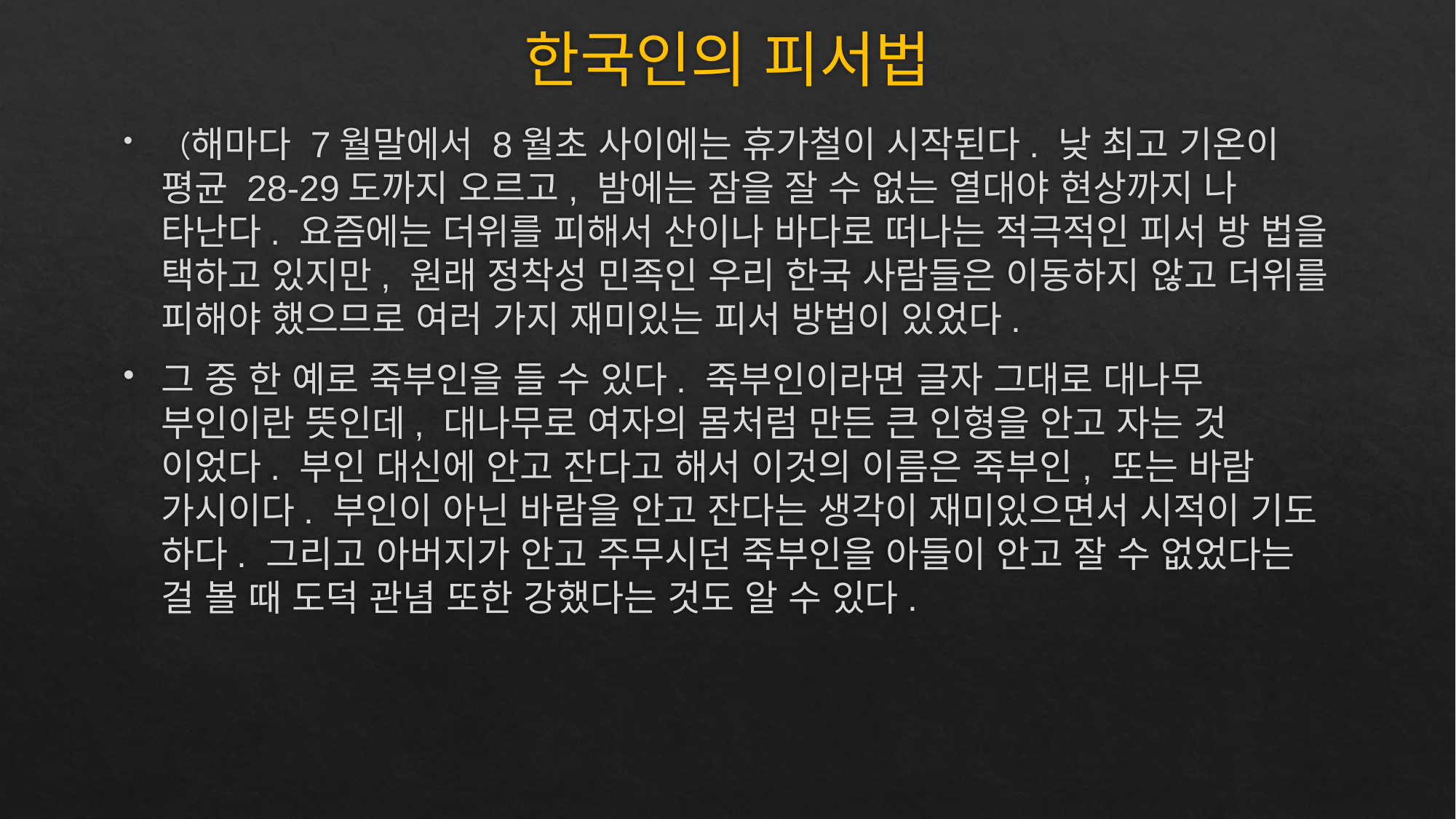

# 한국인의 피서법
（해마다 7월말에서 8월초 사이에는 휴가철이 시작된다. 낮 최고 기온이 평균 28-29도까지 오르고, 밤에는 잠을 잘 수 없는 열대야 현상까지 나 타난다. 요즘에는 더위를 피해서 산이나 바다로 떠나는 적극적인 피서 방 법을 택하고 있지만, 원래 정착성 민족인 우리 한국 사람들은 이동하지 않고 더위를 피해야 했으므로 여러 가지 재미있는 피서 방법이 있었다.
그 중 한 예로 죽부인을 들 수 있다. 죽부인이라면 글자 그대로 대나무 부인이란 뜻인데, 대나무로 여자의 몸처럼 만든 큰 인형을 안고 자는 것 이었다. 부인 대신에 안고 잔다고 해서 이것의 이름은 죽부인, 또는 바람 가시이다. 부인이 아닌 바람을 안고 잔다는 생각이 재미있으면서 시적이 기도 하다. 그리고 아버지가 안고 주무시던 죽부인을 아들이 안고 잘 수 없었다는 걸 볼 때 도덕 관념 또한 강했다는 것도 알 수 있다.